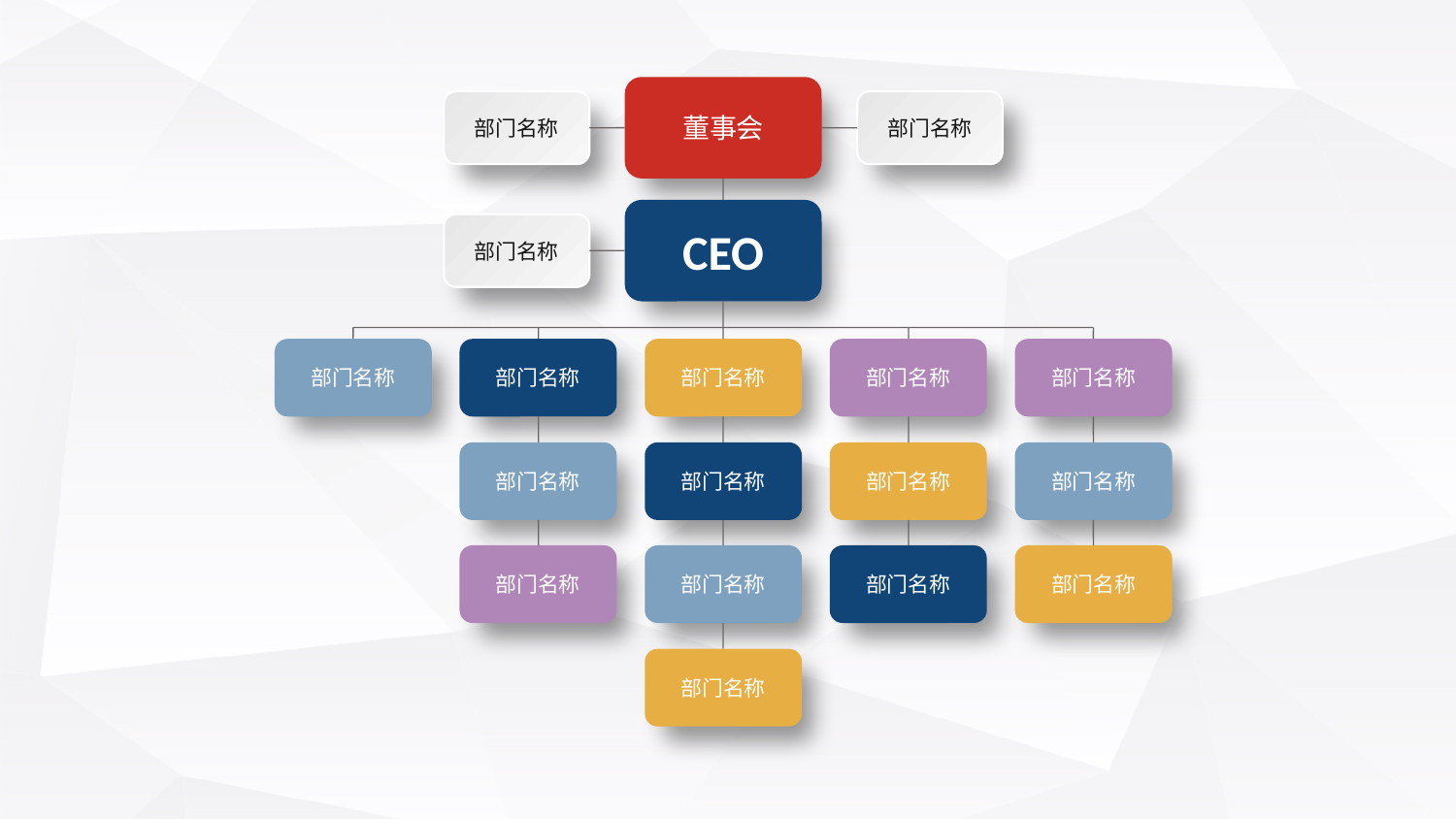

董事会
部门名称
部门名称

CEO
部门名称

部门名称
部门名称
部门名称
部门名称
部门名称

部门名称
部门名称
部门名称
部门名称

部门名称
部门名称
部门名称
部门名称

部门名称